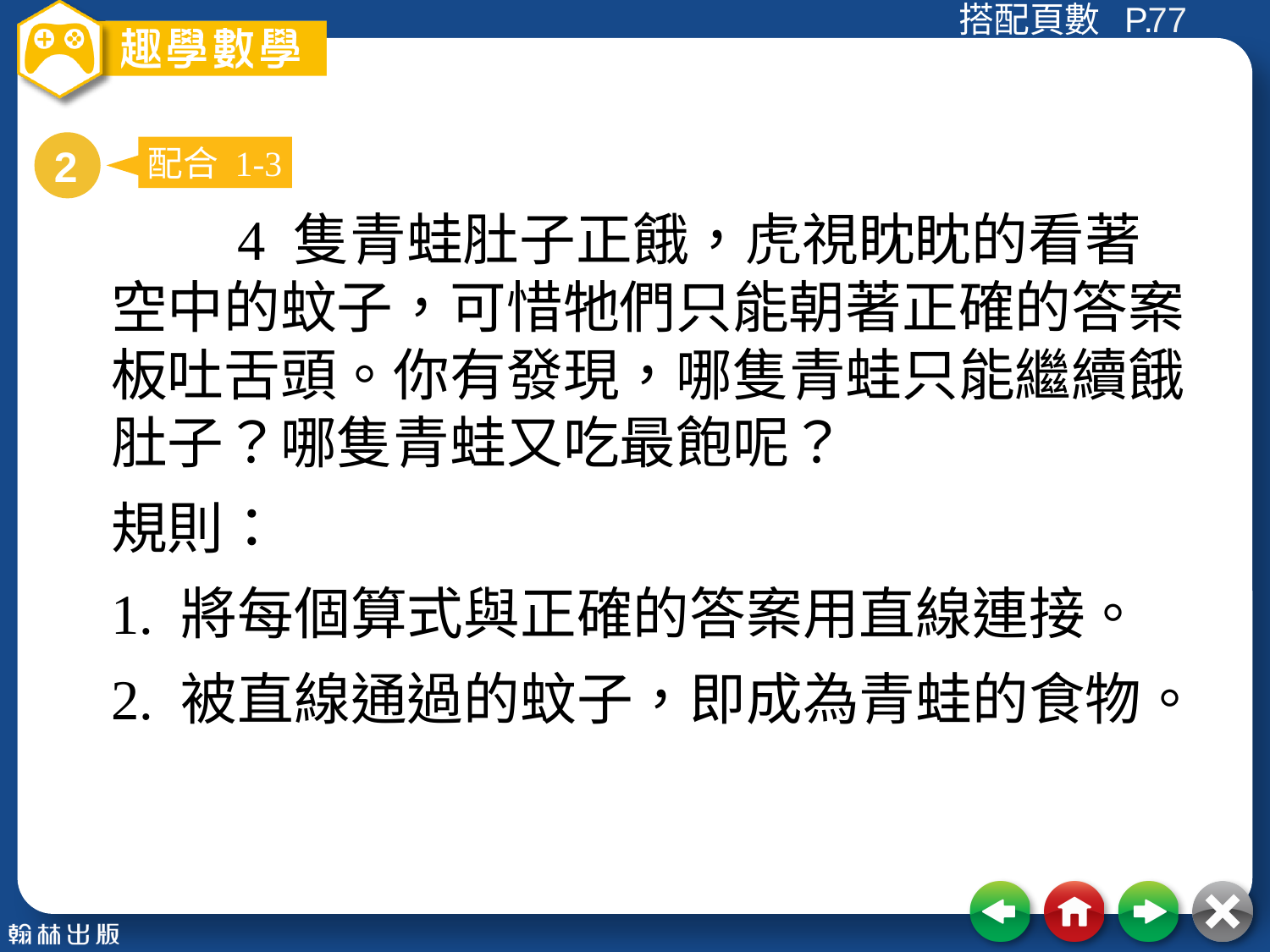

77
2
配合 1-3

　　4 隻青蛙肚子正餓，虎視眈眈的看著空中的蚊子，可惜牠們只能朝著正確的答案板吐舌頭。你有發現，哪隻青蛙只能繼續餓肚子？哪隻青蛙又吃最飽呢？
規則：
1. 將每個算式與正確的答案用直線連接。
2. 被直線通過的蚊子，即成為青蛙的食物。